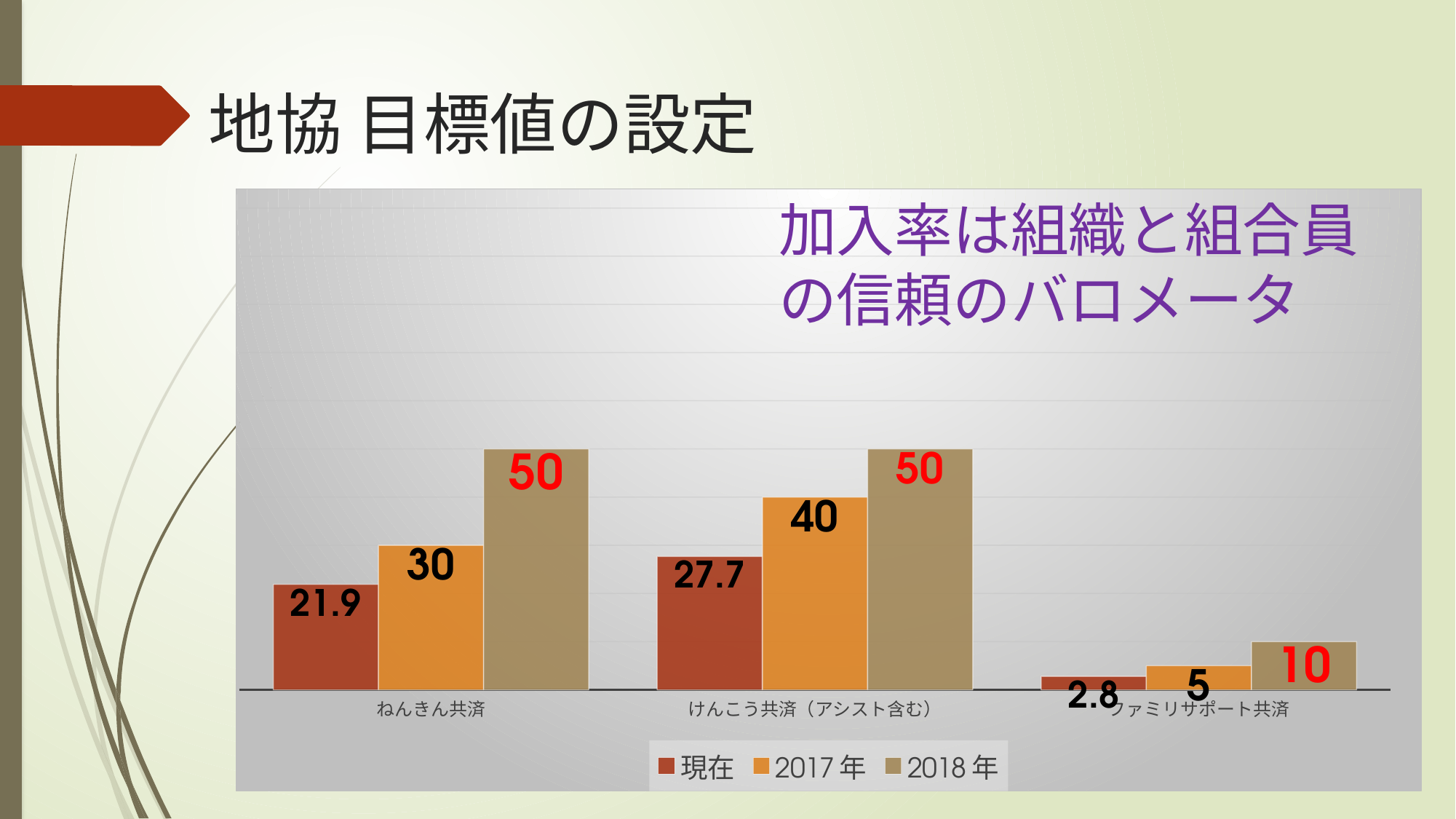

# 地協 目標値の設定
加入率は組織と組合員の信頼のバロメータ

### Chart

| Category | 現在 | 2017年 | 2018年 |
|---|---|---|---|
| ねんきん共済 | 21.9 | 30.0 | 50.0 |
| けんこう共済（アシスト含む） | 27.7 | 40.0 | 50.0 |
| ファミリサポート共済 | 2.8 | 5.0 | 10.0 |